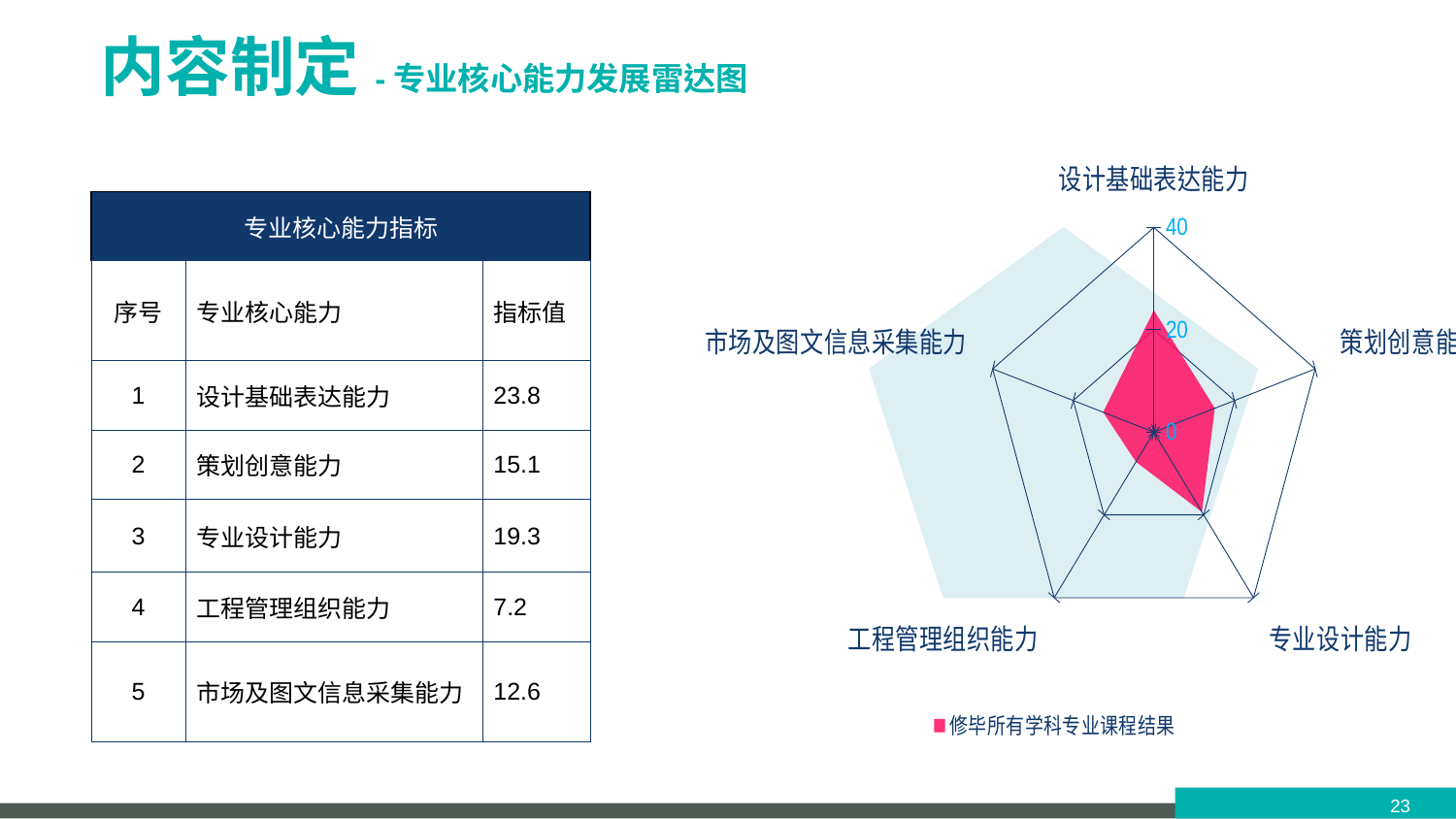

# 内容制定-专业核心能力发展雷达图

### Chart

| Category | 修毕所有学科专业课程结果 |
|---|---|
| 设计基础表达能力 | 23.8 |
| 策划创意能力 | 15.1 |
| 专业设计能力 | 19.3 |
| 工程管理组织能力 | 7.2 |
| 市场及图文信息采集能力 | 12.6 |
| 专业核心能力指标 |  |  |
| --- | --- | --- |
| 序号 | 专业核心能力 | 指标值 |
| 1 | 设计基础表达能力 | 23.8 |
| 2 | 策划创意能力 | 15.1 |
| 3 | 专业设计能力 | 19.3 |
| 4 | 工程管理组织能力 | 7.2 |
| 5 | 市场及图文信息采集能力 | 12.6 |
23